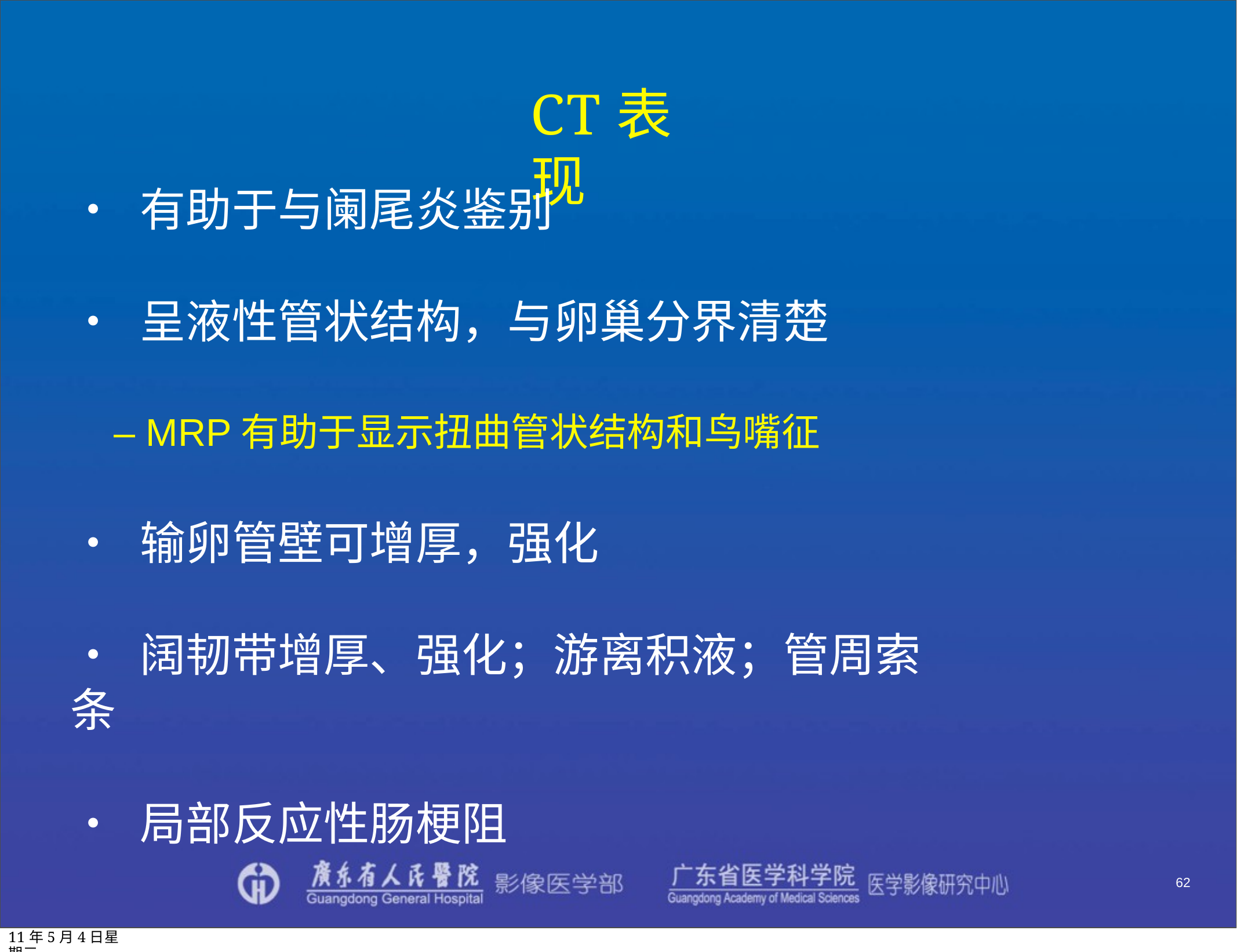

# CT表现
• 有助于与阑尾炎鉴别

• 呈液性管状结构，与卵巢分界清楚

– MRP有助于显示扭曲管状结构和鸟嘴征

• 输卵管壁可增厚，强化

• 阔韧带增厚、强化；游离积液；管周索条

• 局部反应性肠梗阻
62
11年5月4日星期三